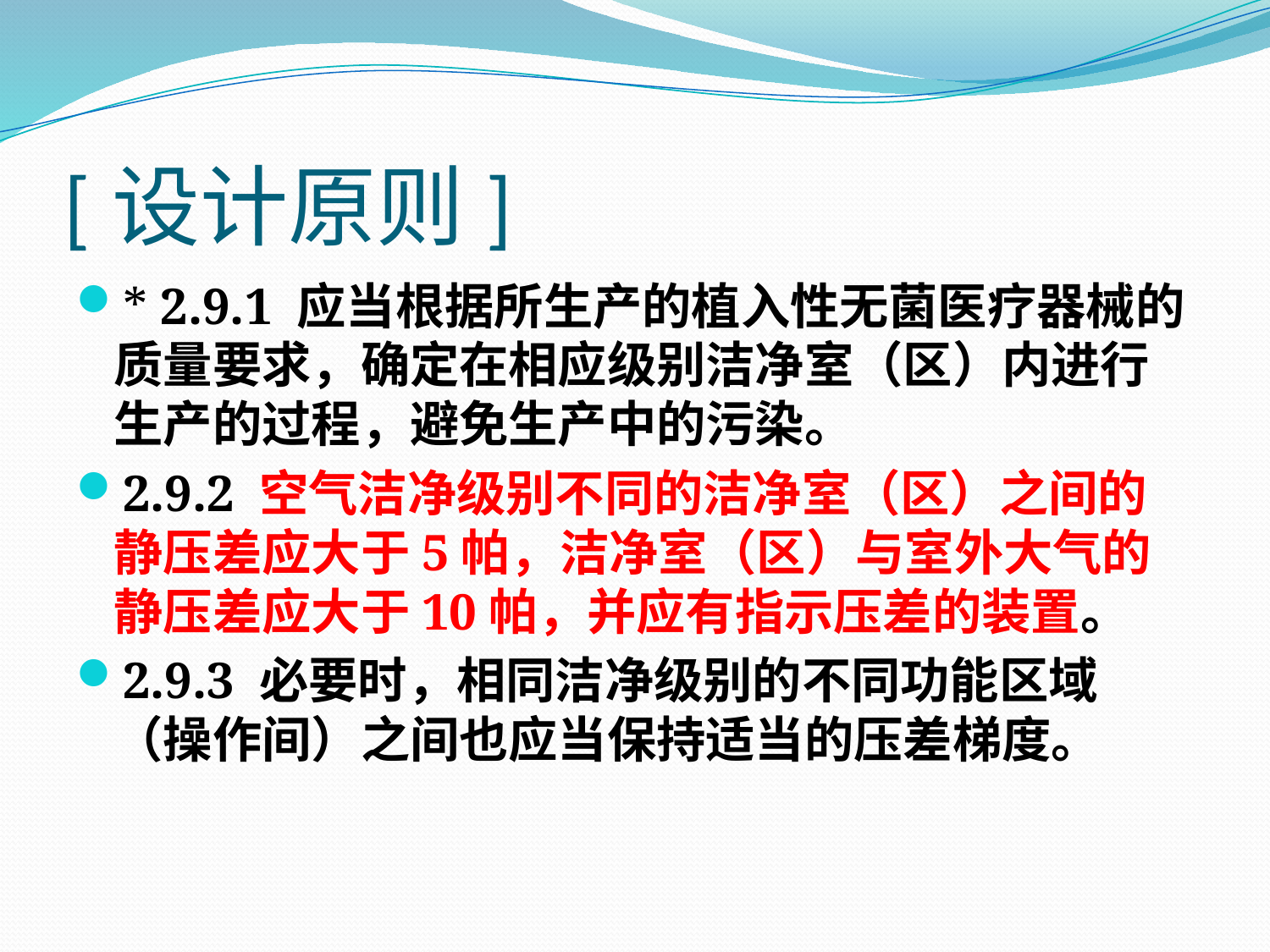

# [设计原则]
* 2.9.1 应当根据所生产的植入性无菌医疗器械的质量要求，确定在相应级别洁净室（区）内进行生产的过程，避免生产中的污染。
2.9.2 空气洁净级别不同的洁净室（区）之间的静压差应大于5帕，洁净室（区）与室外大气的静压差应大于10帕，并应有指示压差的装置。
2.9.3 必要时，相同洁净级别的不同功能区域（操作间）之间也应当保持适当的压差梯度。